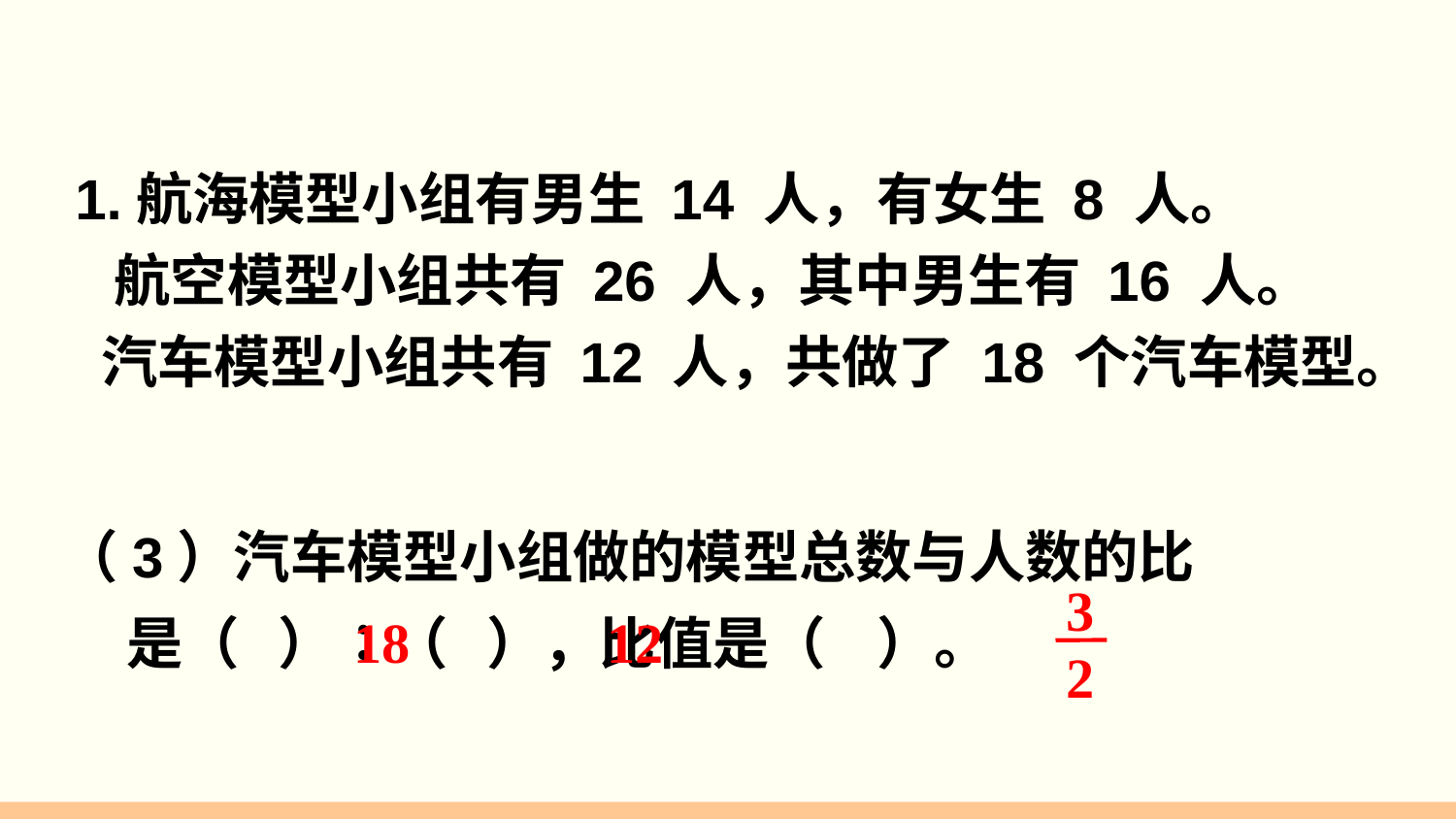

1.航海模型小组有男生 14 人，有女生 8 人。
  航空模型小组共有 26 人，其中男生有 16 人。
 汽车模型小组共有 12 人，共做了 18 个汽车模型。
（3）汽车模型小组做的模型总数与人数的比
    是（   ）∶（   ），比值是（    ）。
3
2
18              12